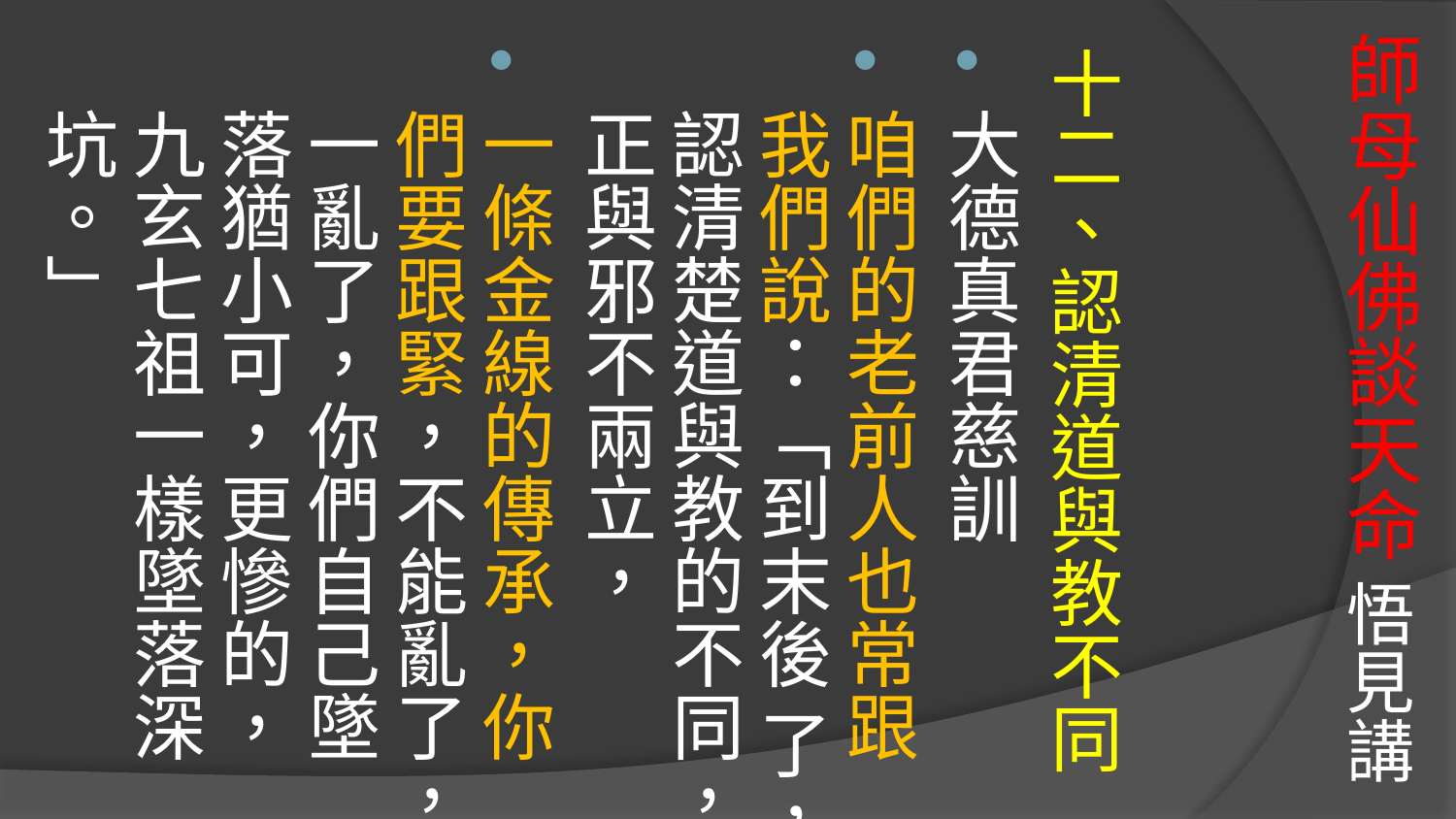

# 師母仙佛談天命 悟見講
十二、認清道與教不同
大德真君慈訓
咱們的老前人也常跟我們說：「到末後 了，認清楚道與教的不同，正與邪不兩立，
一條金線的傳承，你們要跟緊，不能亂了，一亂了，你們自己墜落猶小可，更慘的，九玄七祖一樣墜落深坑。」